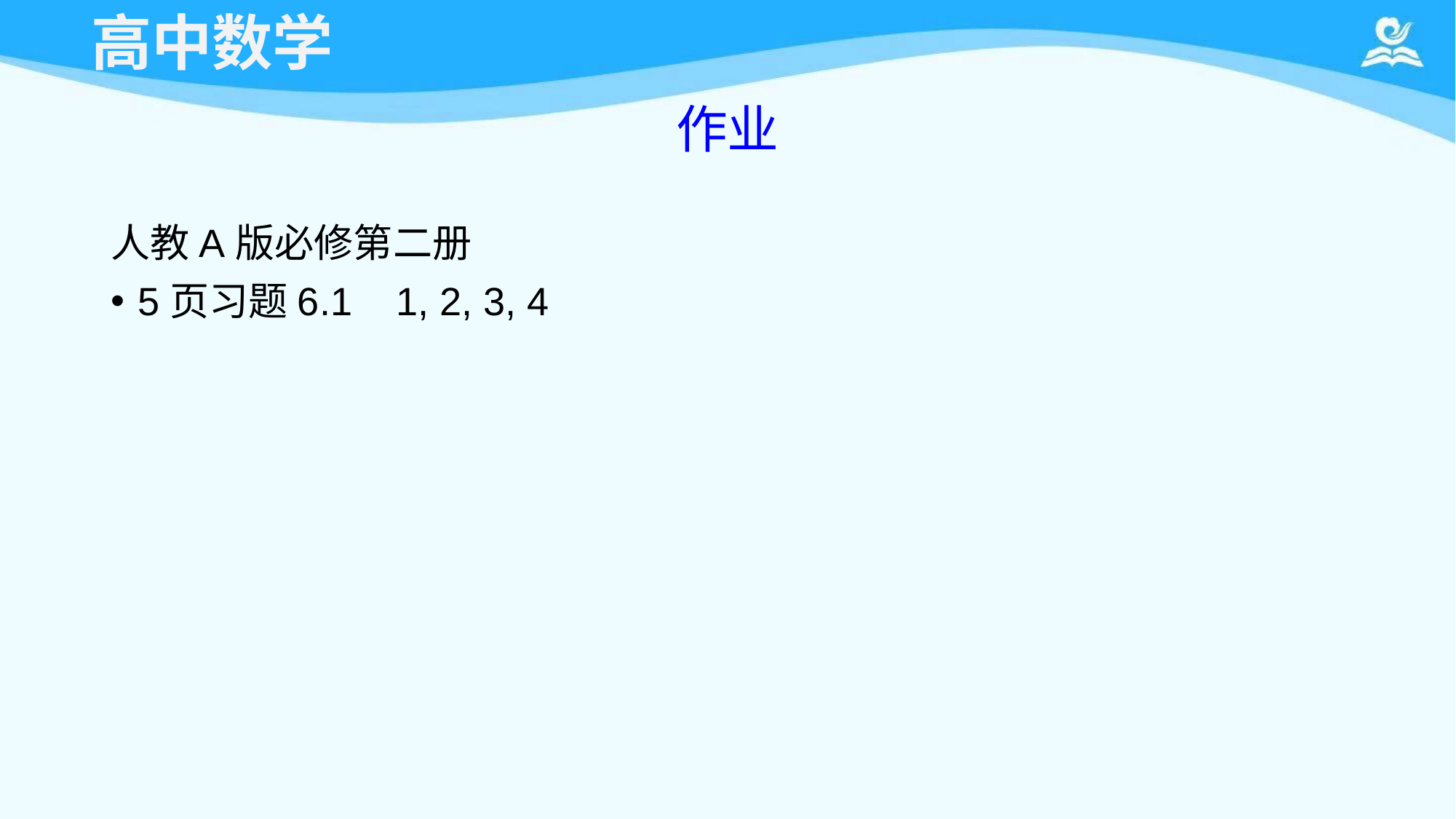

# 作业
人教A版必修第二册
5页习题6.1    1, 2, 3, 4